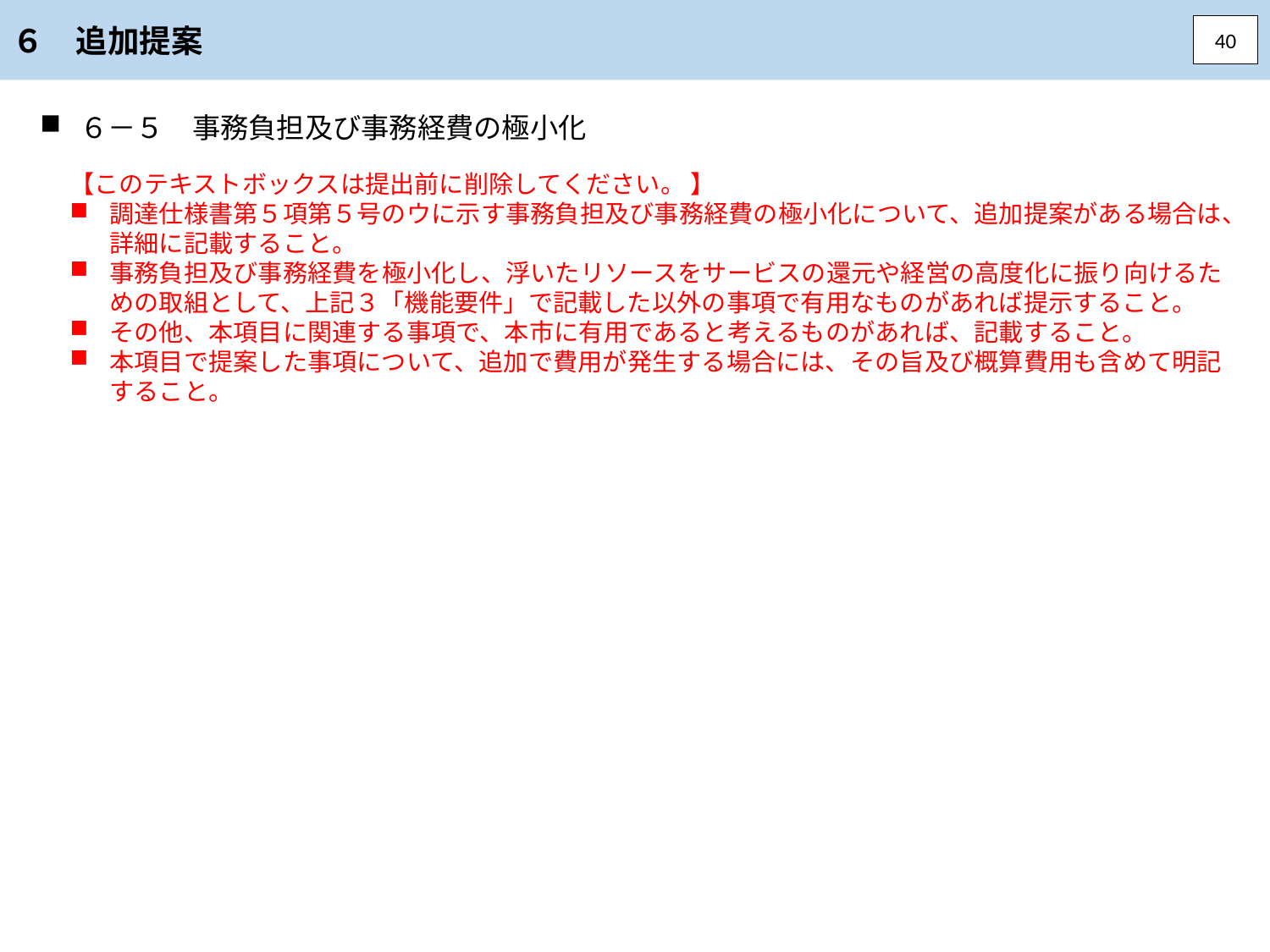

６　追加提案
40
６－５　事務負担及び事務経費の極小化
【このテキストボックスは提出前に削除してください。 】
調達仕様書第５項第５号のウに示す事務負担及び事務経費の極小化について、追加提案がある場合は、詳細に記載すること。
事務負担及び事務経費を極小化し、浮いたリソースをサービスの還元や経営の高度化に振り向けるための取組として、上記３「機能要件」で記載した以外の事項で有用なものがあれば提示すること。
その他、本項目に関連する事項で、本市に有用であると考えるものがあれば、記載すること。
本項目で提案した事項について、追加で費用が発生する場合には、その旨及び概算費用も含めて明記すること。